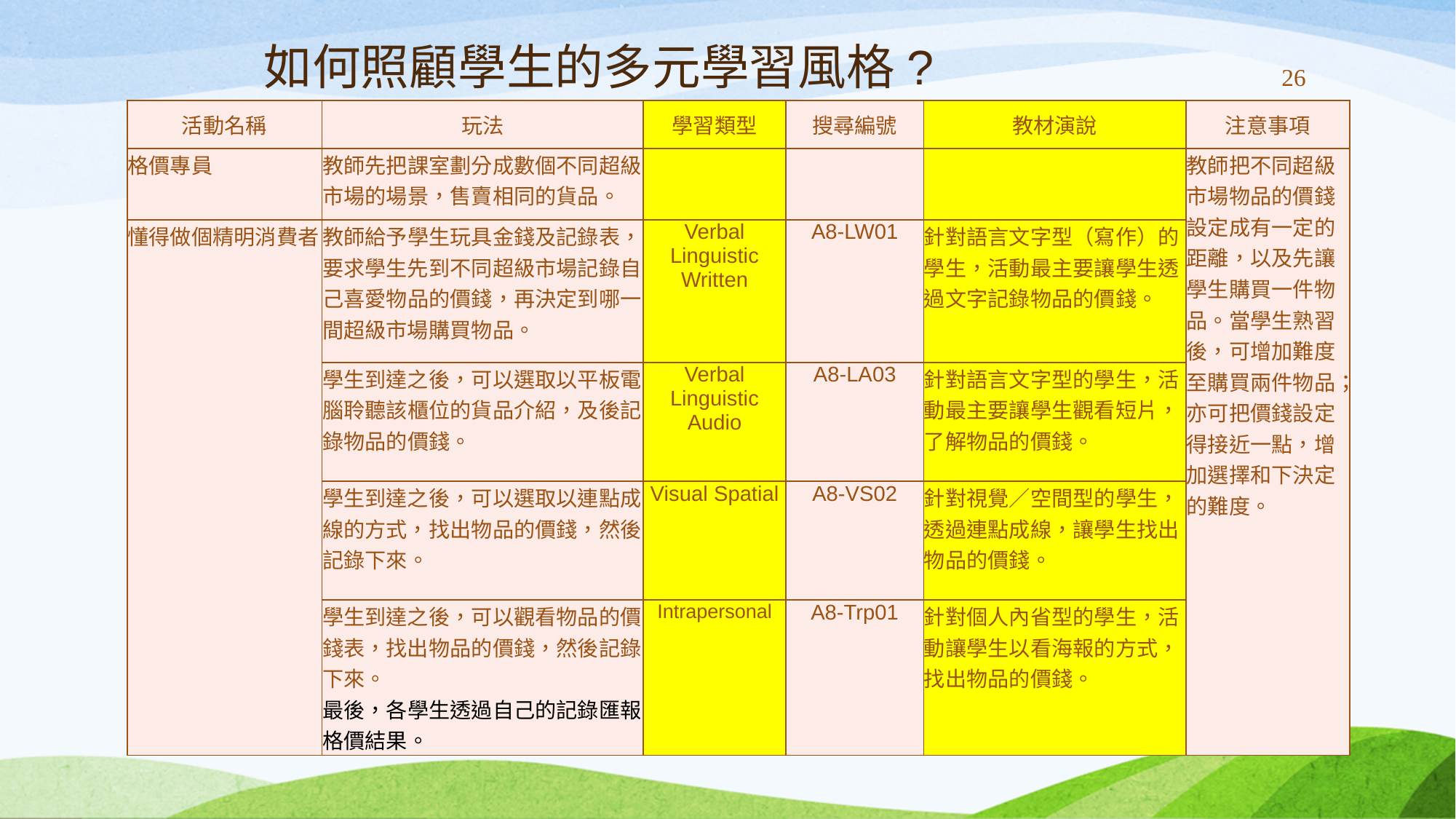

# 如何照顧學生的多元學習風格?
26
| 活動名稱 | 玩法 | 學習類型 | 搜尋編號 | 教材演說 | 注意事項 |
| --- | --- | --- | --- | --- | --- |
| 格價專員 | 教師先把課室劃分成數個不同超級市場的場景，售賣相同的貨品。 |  |  |  | 教師把不同超級市場物品的價錢設定成有一定的距離，以及先讓學生購買一件物品。當學生熟習後，可增加難度至購買兩件物品；亦可把價錢設定得接近一點，增加選擇和下決定的難度。 |
| 懂得做個精明消費者 | 教師給予學生玩具金錢及記錄表，要求學生先到不同超級市場記錄自己喜愛物品的價錢，再決定到哪一間超級市場購買物品。 | Verbal Linguistic Written | A8-LW01 | 針對語言文字型（寫作）的學生，活動最主要讓學生透過文字記錄物品的價錢。 |  |
|  | 學生到達之後，可以選取以平板電腦聆聽該櫃位的貨品介紹，及後記錄物品的價錢。 | Verbal Linguistic Audio | A8-LA03 | 針對語言文字型的學生，活動最主要讓學生觀看短片，了解物品的價錢。 |  |
|  | 學生到達之後，可以選取以連點成線的方式，找出物品的價錢，然後記錄下來。 | Visual Spatial | A8-VS02 | 針對視覺／空間型的學生，透過連點成線，讓學生找出物品的價錢。 |  |
|  | 學生到達之後，可以觀看物品的價錢表，找出物品的價錢，然後記錄下來。 最後，各學生透過自己的記錄匯報格價結果。 | Intrapersonal | A8-Trp01 | 針對個人內省型的學生，活動讓學生以看海報的方式，找出物品的價錢。 |  |